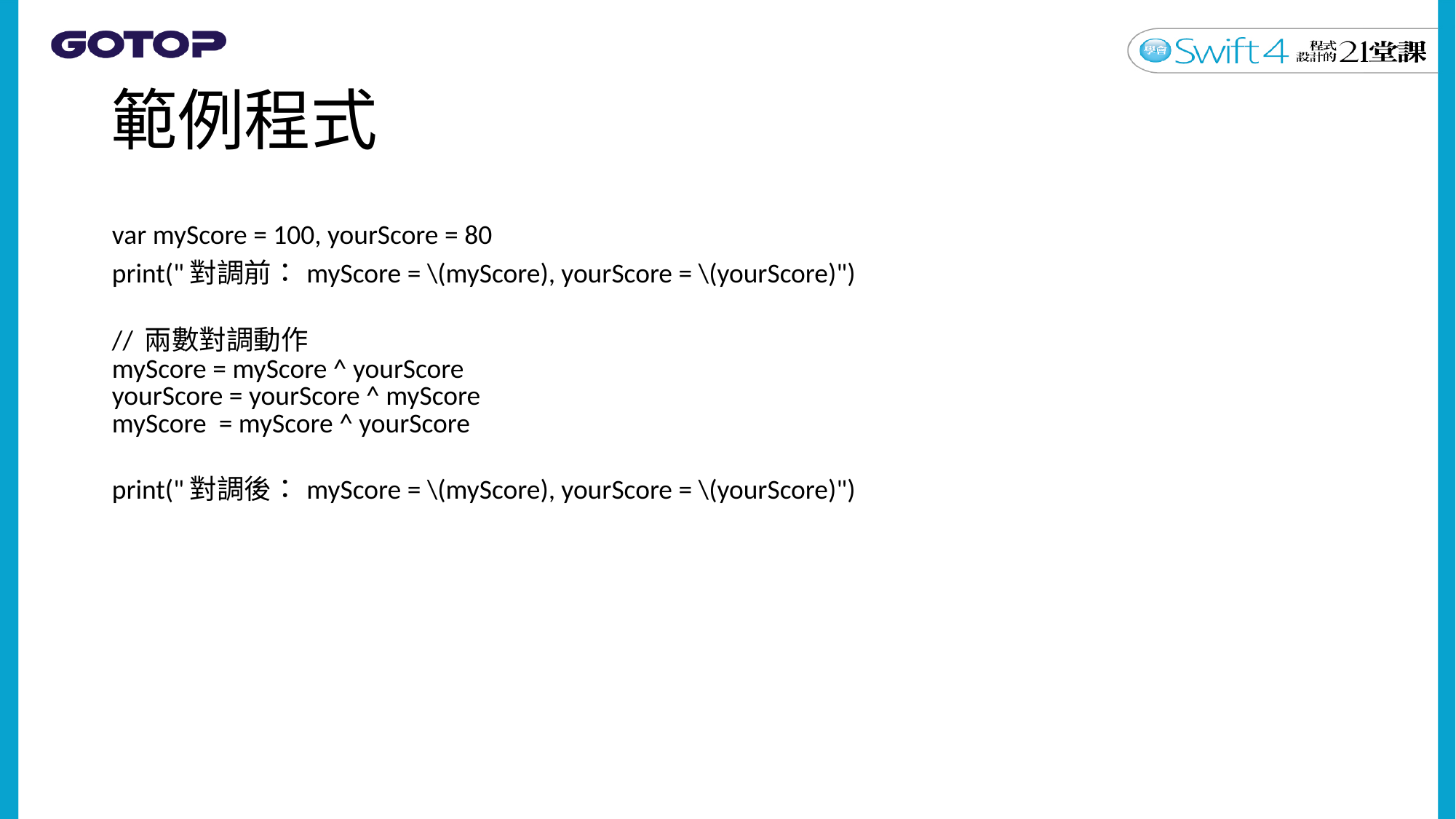

# 範例程式
| var myScore = 100, yourScore = 80 print("對調前：myScore = \(myScore), yourScore = \(yourScore)") // 兩數對調動作 myScore = myScore ^ yourScore yourScore = yourScore ^ myScore myScore = myScore ^ yourScore print("對調後：myScore = \(myScore), yourScore = \(yourScore)") |
| --- |